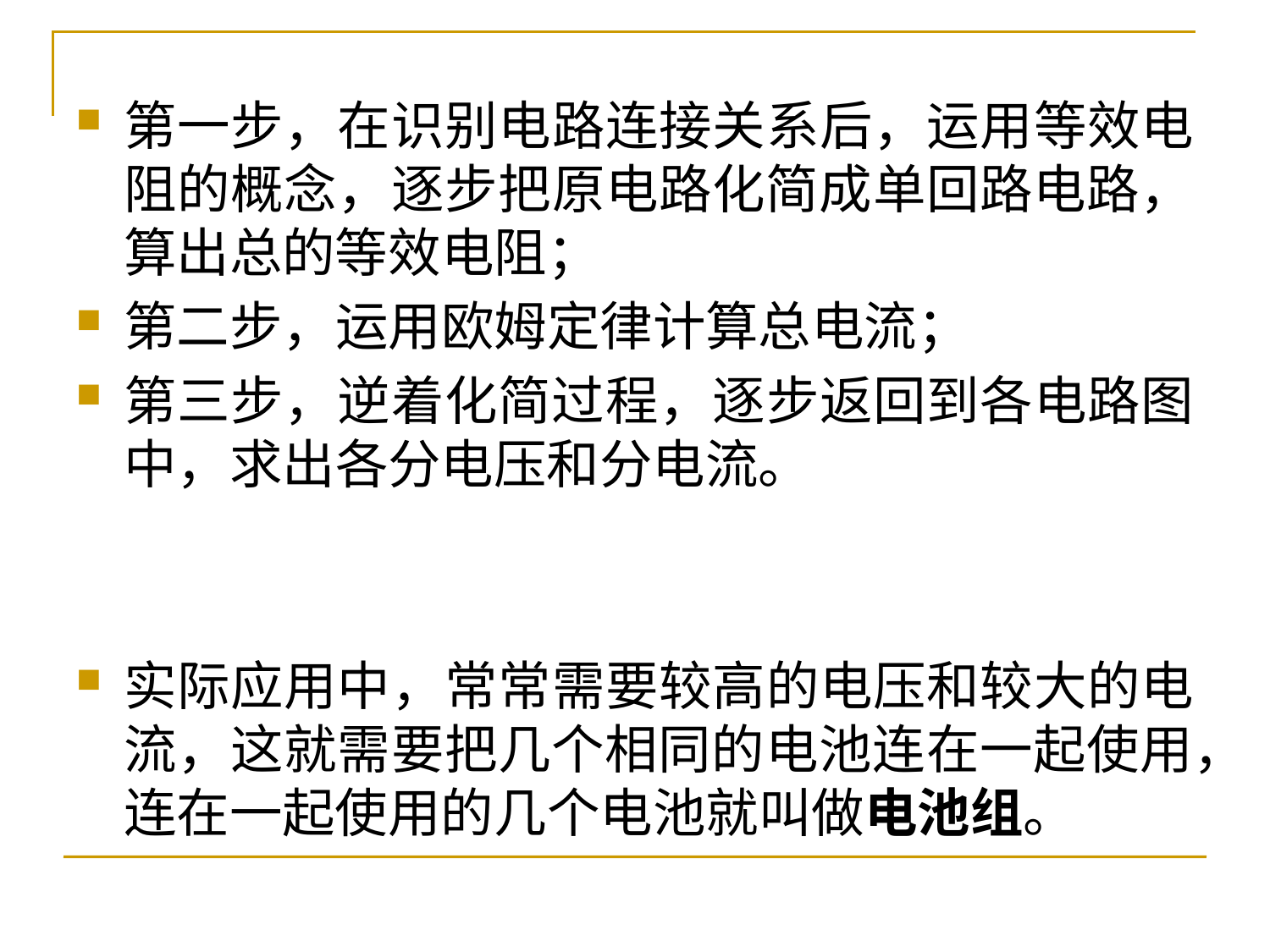

第一步，在识别电路连接关系后，运用等效电阻的概念，逐步把原电路化简成单回路电路，算出总的等效电阻；
第二步，运用欧姆定律计算总电流；
第三步，逆着化简过程，逐步返回到各电路图中，求出各分电压和分电流。

实际应用中，常常需要较高的电压和较大的电流，这就需要把几个相同的电池连在一起使用，连在一起使用的几个电池就叫做电池组。